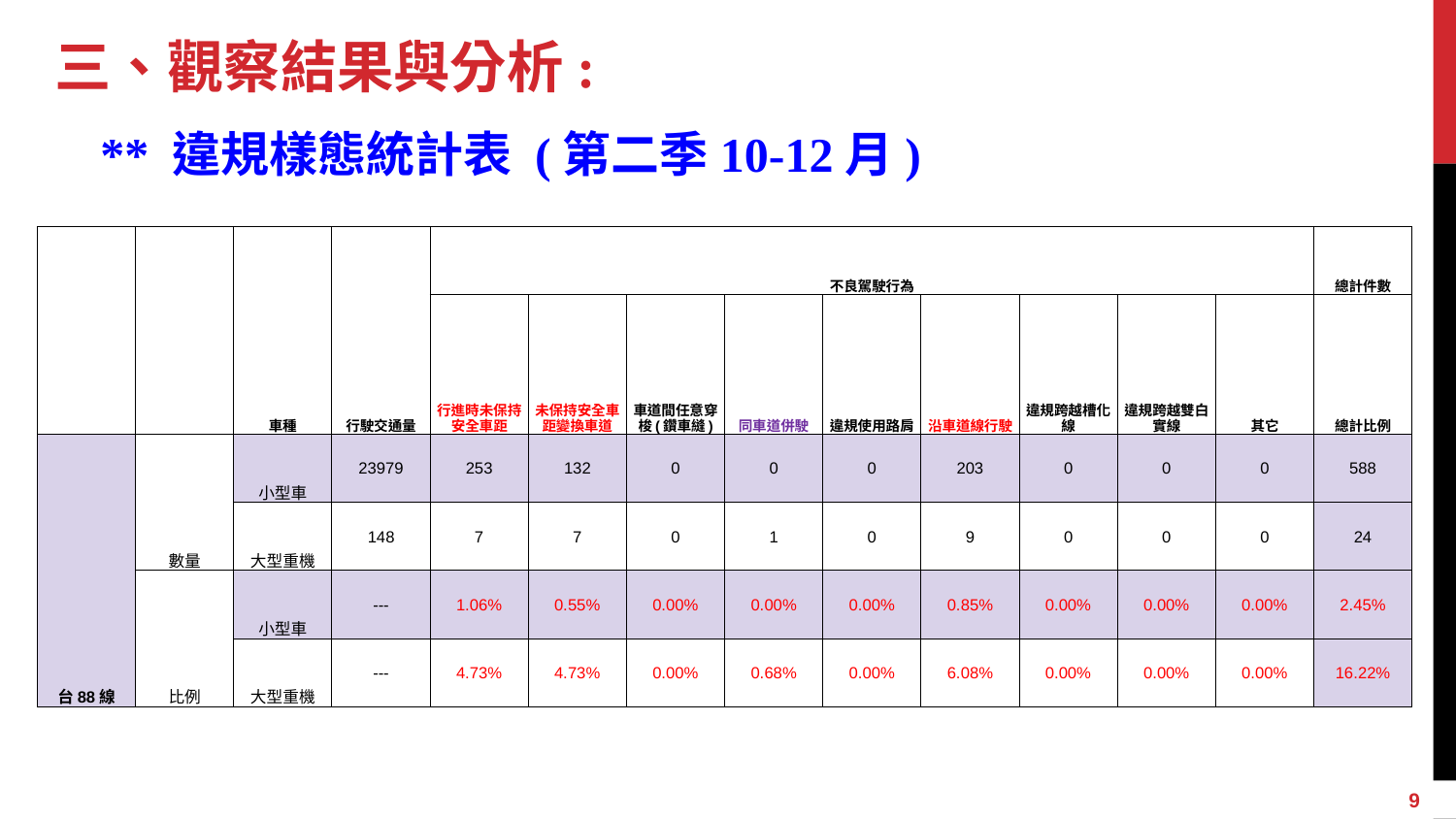

# 三、觀察結果與分析:
    ** 違規樣態統計表 (第二季10-12月)
|  |  | 車種 | 行駛交通量 | 不良駕駛行為 |  |  |  |  |  |  |  |  | 總計件數 |
| --- | --- | --- | --- | --- | --- | --- | --- | --- | --- | --- | --- | --- | --- |
|  |  |  |  | 行進時未保持安全車距 | 未保持安全車距變換車道 | 車道間任意穿梭(鑽車縫) | 同車道併駛 | 違規使用路肩 | 沿車道線行駛 | 違規跨越槽化線 | 違規跨越雙白實線 | 其它 | 總計比例 |
| 台88線 | 數量 | 小型車 | 23979 | 253 | 132 | 0 | 0 | 0 | 203 | 0 | 0 | 0 | 588 |
|  |  | 大型重機 | 148 | 7 | 7 | 0 | 1 | 0 | 9 | 0 | 0 | 0 | 24 |
|  | 比例 | 小型車 | --- | 1.06% | 0.55% | 0.00% | 0.00% | 0.00% | 0.85% | 0.00% | 0.00% | 0.00% | 2.45% |
|  |  | 大型重機 | --- | 4.73% | 4.73% | 0.00% | 0.68% | 0.00% | 6.08% | 0.00% | 0.00% | 0.00% | 16.22% |
9